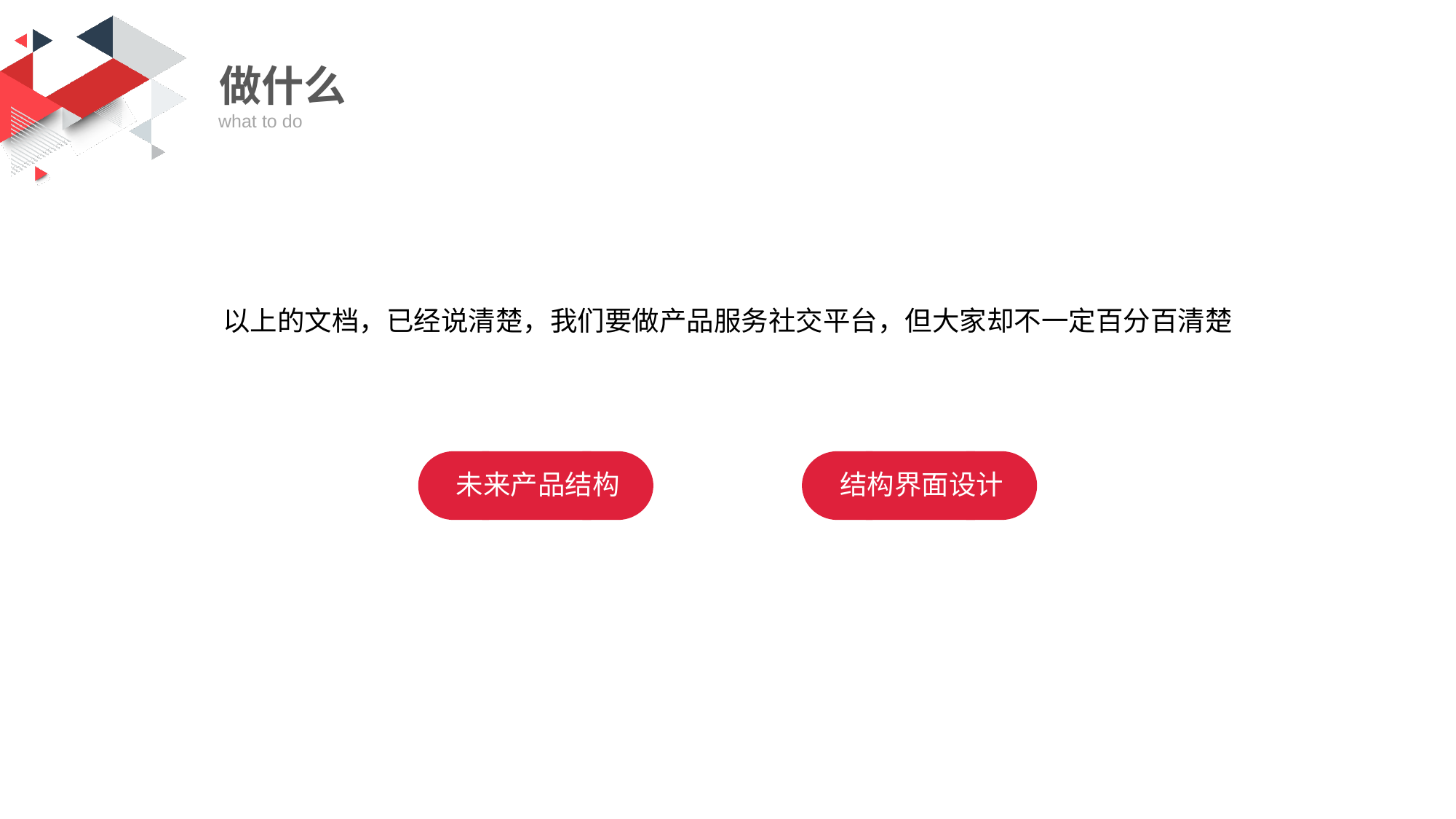

做什么
what to do
以上的文档，已经说清楚，我们要做产品服务社交平台，但大家却不一定百分百清楚

未来产品结构

结构界面设计